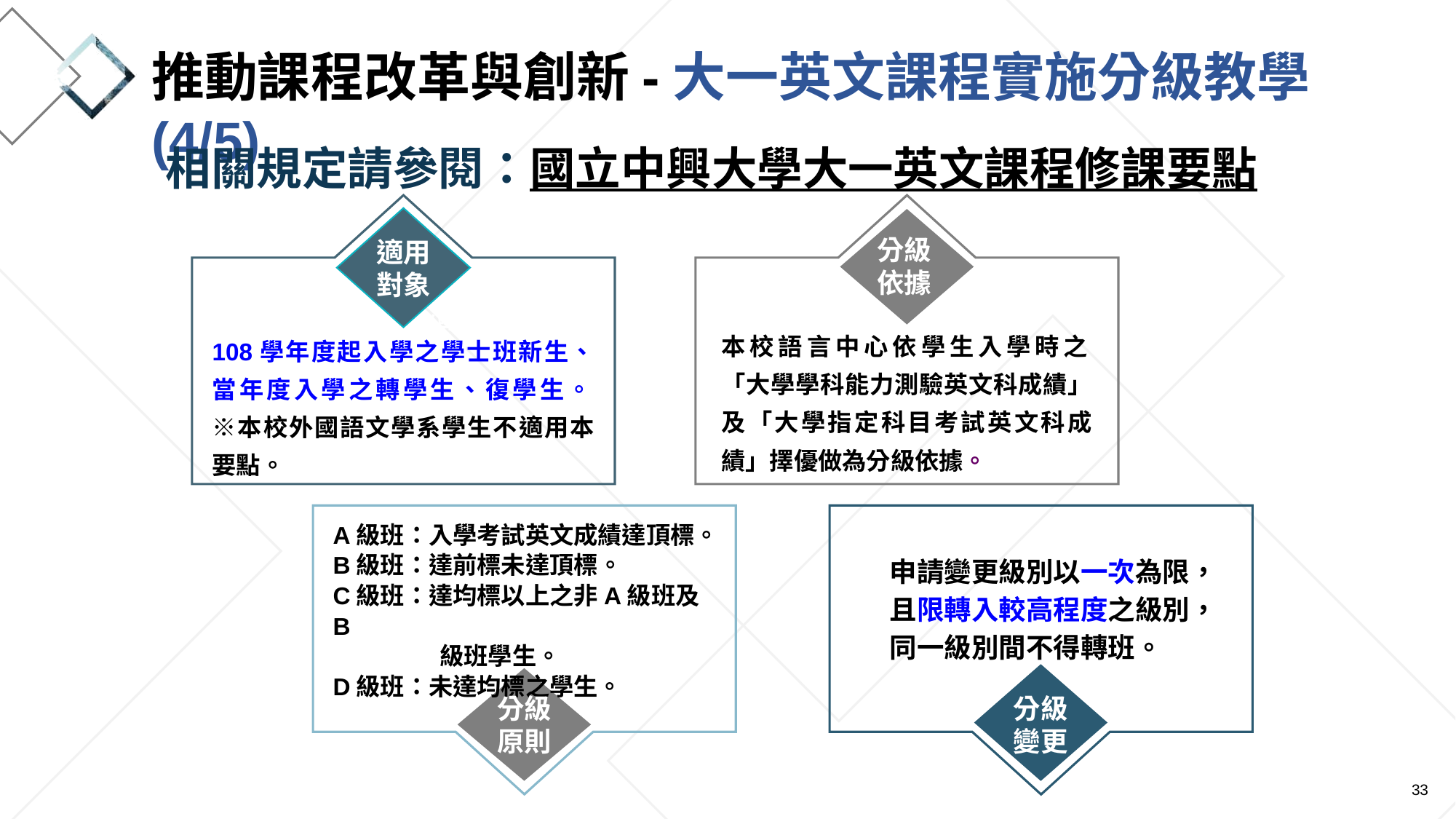

推動課程改革與創新-大一英文課程實施分級教學(4/5)
相關規定請參閱：國立中興大學大一英文課程修課要點

108學年度起入學之學士班新生、當年度入學之轉學生、復學生。
※本校外國語文學系學生不適用本要點。
適用對象

本校語言中心依學生入學時之
「大學學科能力測驗英文科成績」及「大學指定科目考試英文科成績」擇優做為分級依據。
分級依據
學系學伴與新生
交流時間

A級班：入學考試英文成績達頂標。
B級班：達前標未達頂標。
C級班：達均標以上之非A級班及B
               級班學生。
D級班：未達均標之學生。

分級原則

申請變更級別以一次為限，且限轉入較高程度之級別，同一級別間不得轉班。

分級變更

33